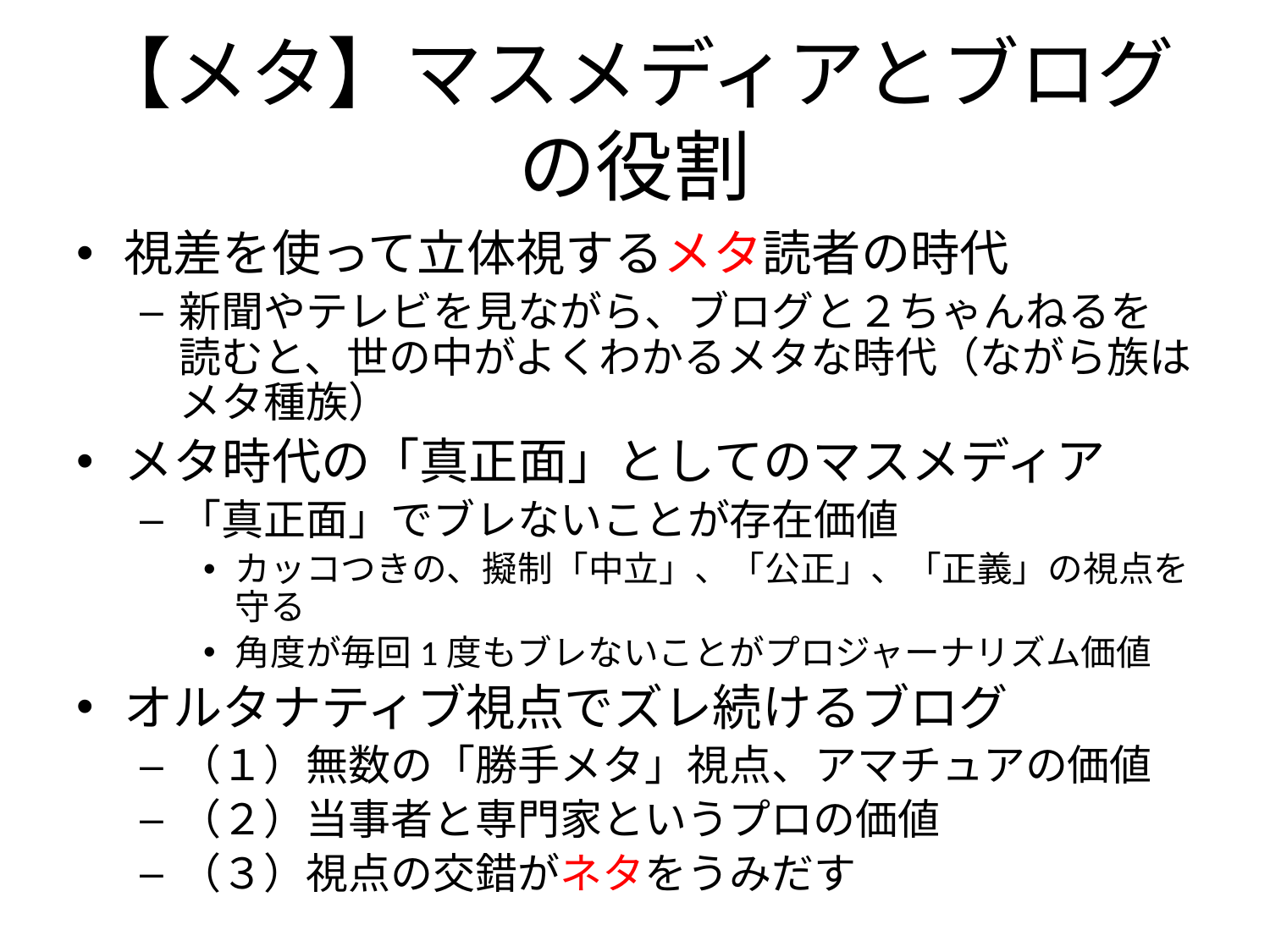

# 【メタ】マスメディアとブログの役割
視差を使って立体視するメタ読者の時代
新聞やテレビを見ながら、ブログと２ちゃんねるを読むと、世の中がよくわかるメタな時代（ながら族はメタ種族）
メタ時代の「真正面」としてのマスメディア
「真正面」でブレないことが存在価値
カッコつきの、擬制「中立」、「公正」、「正義」の視点を守る
角度が毎回1度もブレないことがプロジャーナリズム価値
オルタナティブ視点でズレ続けるブログ
（１）無数の「勝手メタ」視点、アマチュアの価値
（２）当事者と専門家というプロの価値
（３）視点の交錯がネタをうみだす